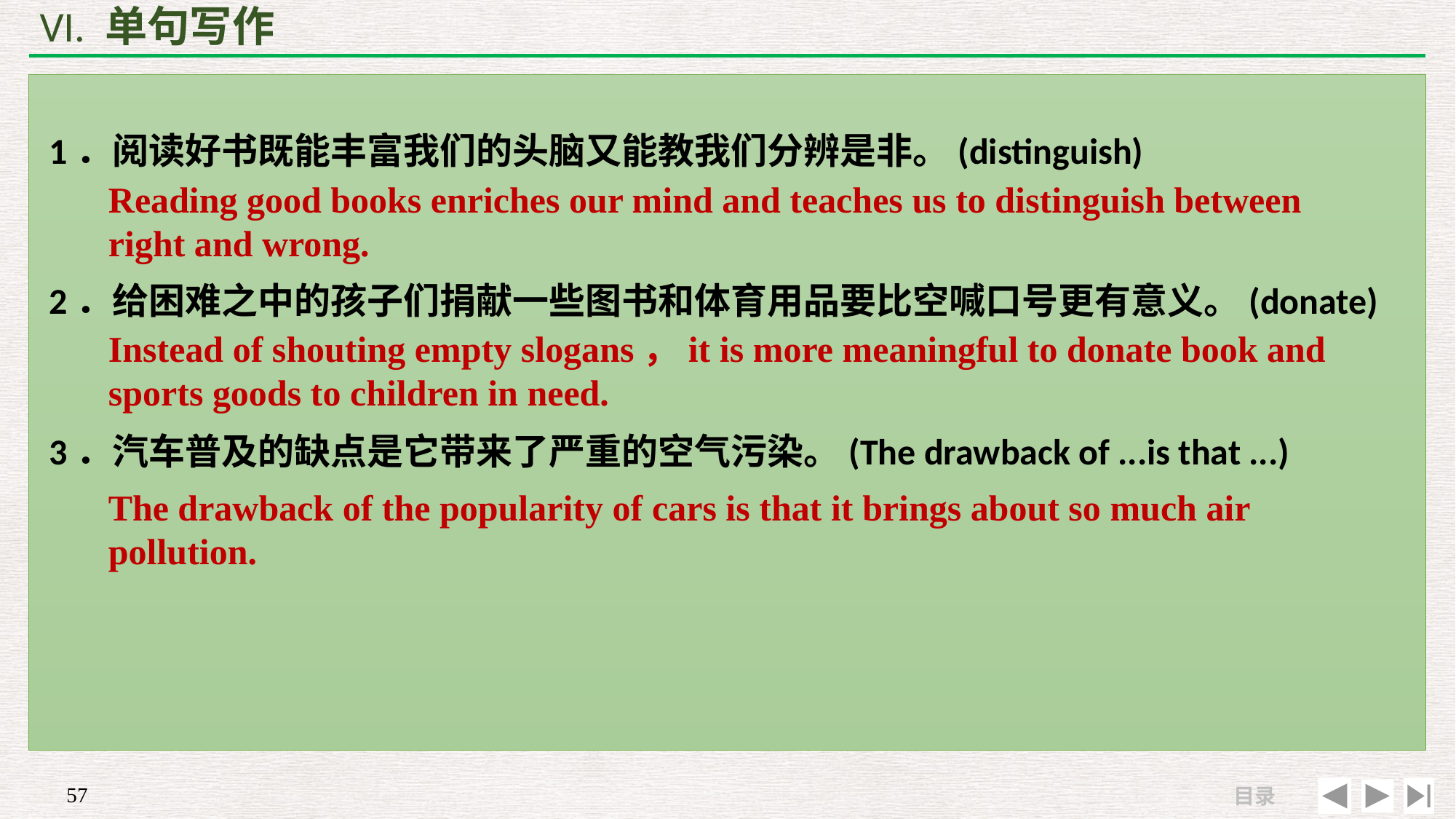

# VI. 单句写作

1．阅读好书既能丰富我们的头脑又能教我们分辨是非。(distinguish)

2．给困难之中的孩子们捐献一些图书和体育用品要比空喊口号更有意义。(donate)

3．汽车普及的缺点是它带来了严重的空气污染。(The drawback of ...is that ...)
Reading good books enriches our mind and teaches us to distinguish between right and wrong.
Instead of shouting empty slogans，it is more meaningful to donate book and sports goods to children in need.
The drawback of the popularity of cars is that it brings about so much air pollution.